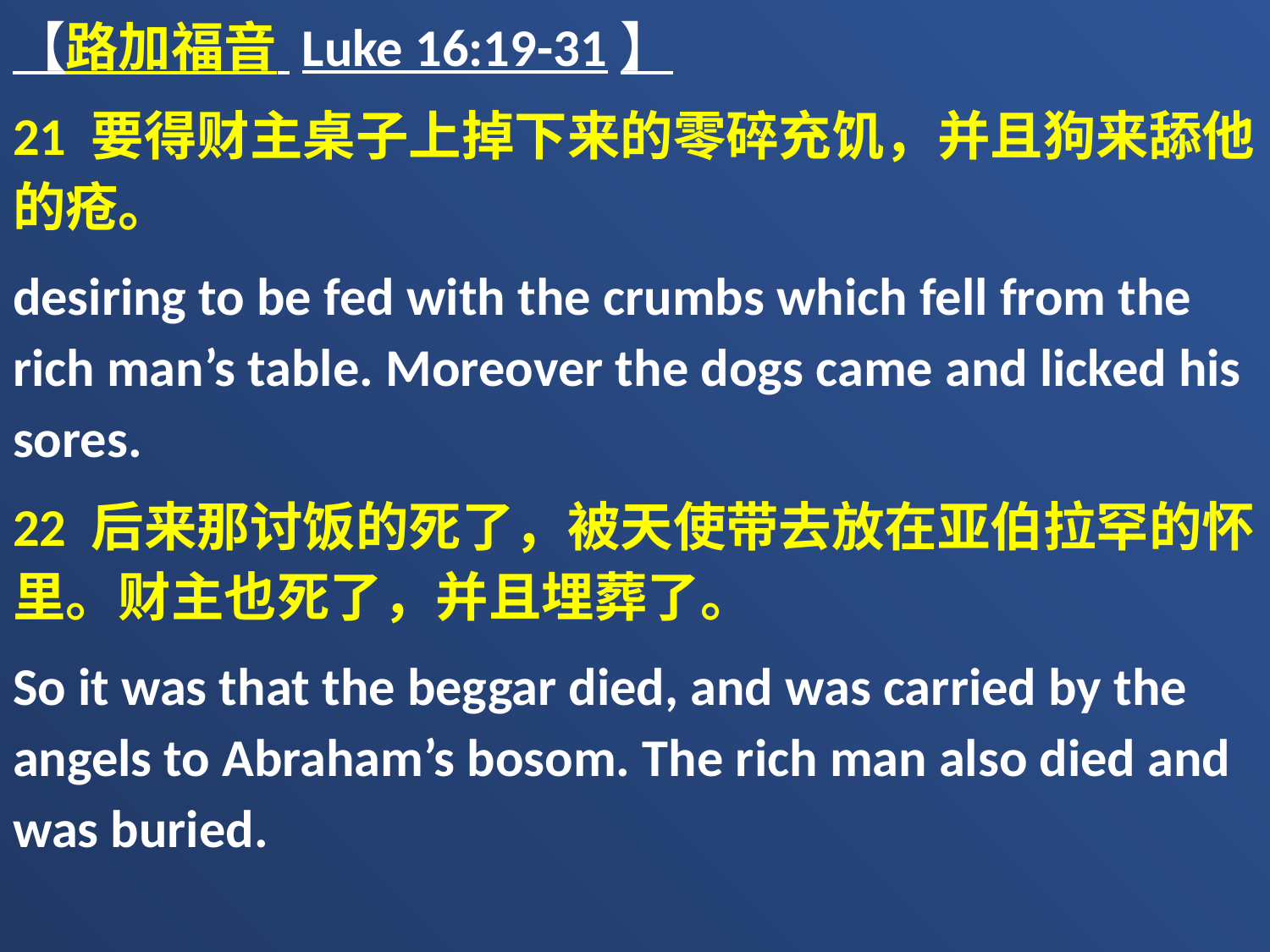

【路加福音 Luke 16:19-31】
21 要得财主桌子上掉下来的零碎充饥，并且狗来舔他的疮。
desiring to be fed with the crumbs which fell from the rich man’s table. Moreover the dogs came and licked his sores.
22 后来那讨饭的死了，被天使带去放在亚伯拉罕的怀里。财主也死了，并且埋葬了。
So it was that the beggar died, and was carried by the angels to Abraham’s bosom. The rich man also died and was buried.